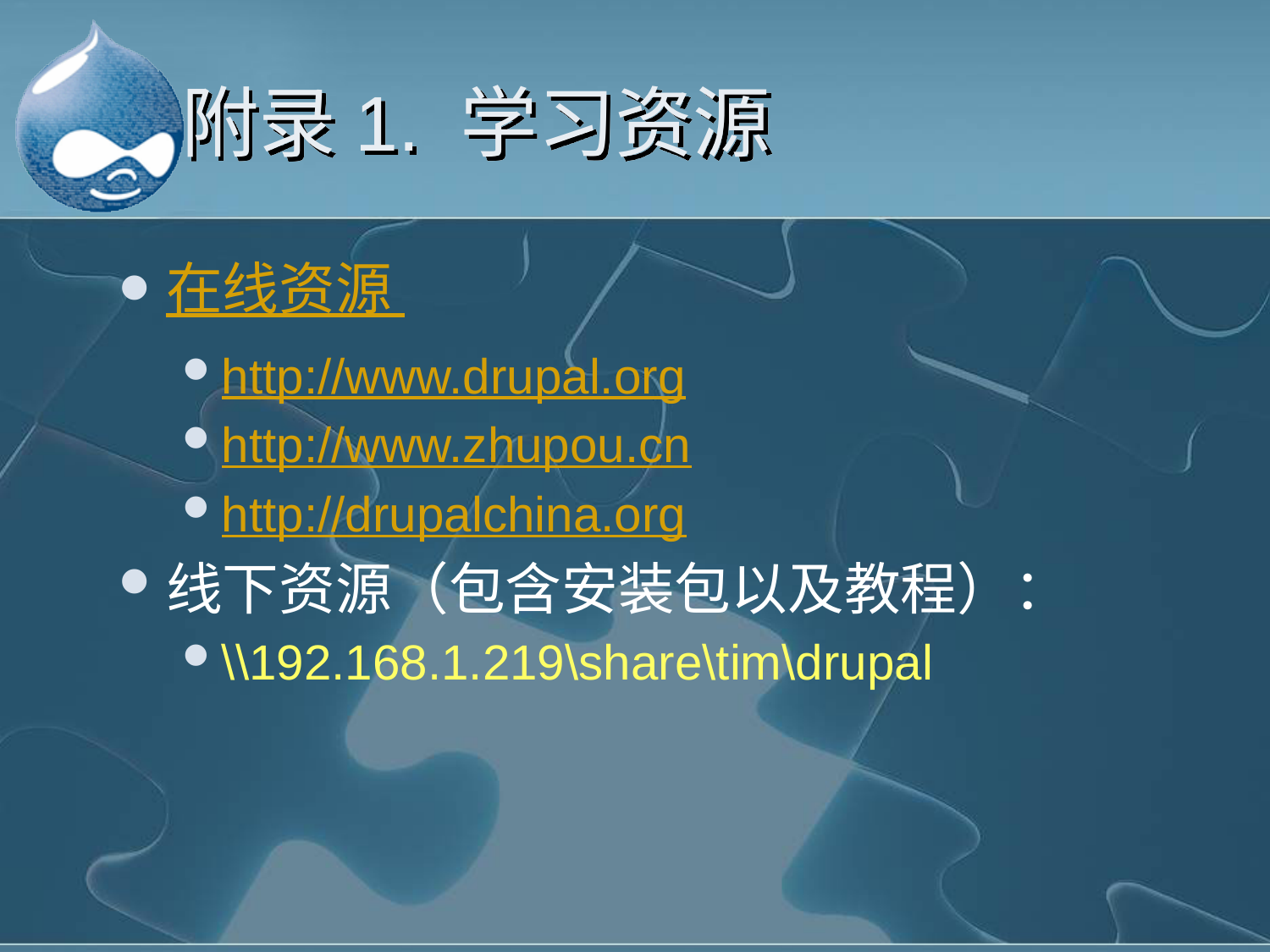

# 附录1. 学习资源
在线资源
http://www.drupal.org
http://www.zhupou.cn
http://drupalchina.org
线下资源（包含安装包以及教程）：
\\192.168.1.219\share\tim\drupal